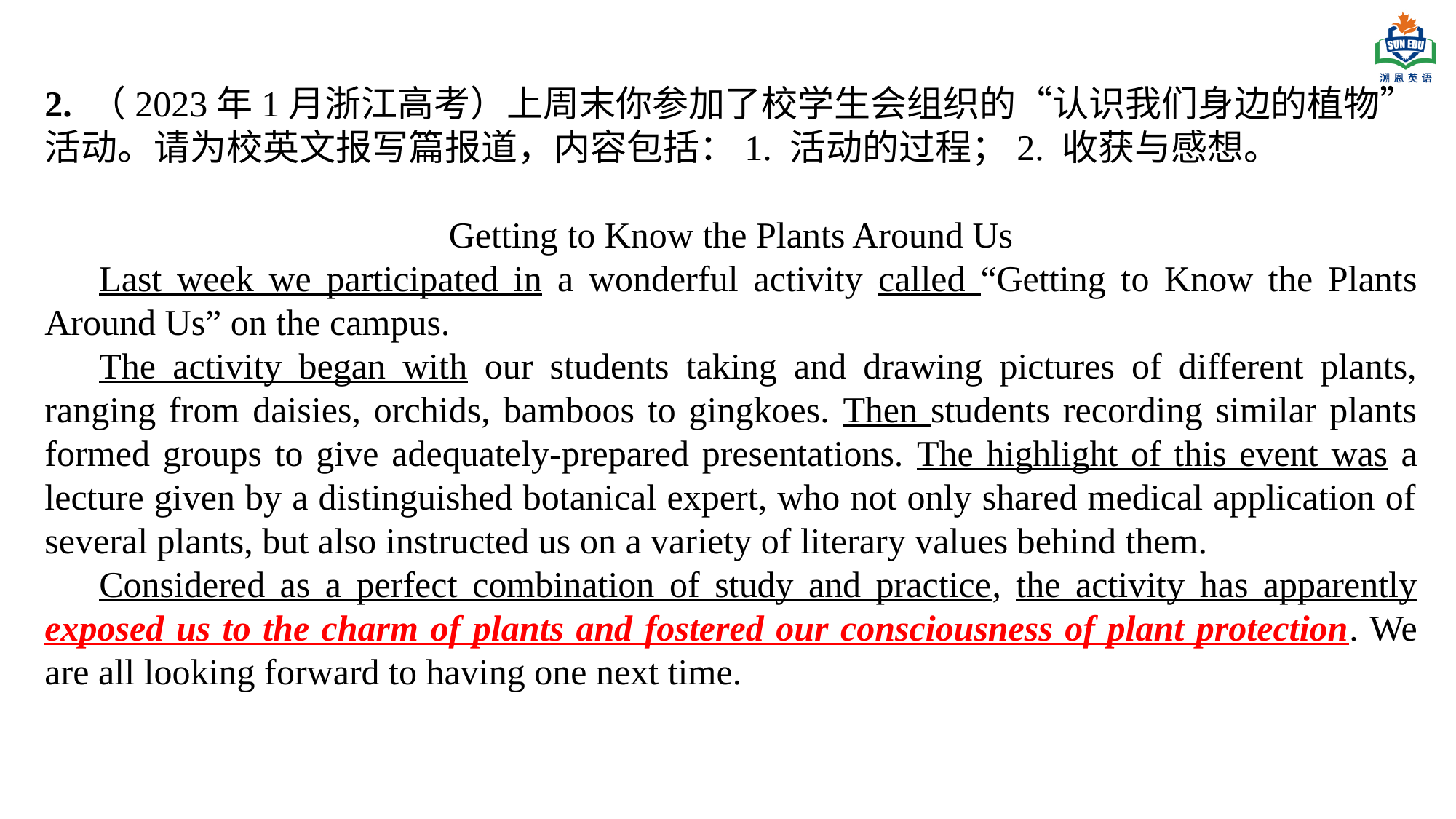

2. （2023年1月浙江高考）上周末你参加了校学生会组织的“认识我们身边的植物”活动。请为校英文报写篇报道，内容包括：1. 活动的过程；2. 收获与感想。

Getting to Know the Plants Around Us
Last week we participated in a wonderful activity called “Getting to Know the Plants Around Us” on the campus.
The activity began with our students taking and drawing pictures of different plants, ranging from daisies, orchids, bamboos to gingkoes. Then students recording similar plants formed groups to give adequately-prepared presentations. The highlight of this event was a lecture given by a distinguished botanical expert, who not only shared medical application of several plants, but also instructed us on a variety of literary values behind them.
Considered as a perfect combination of study and practice, the activity has apparently exposed us to the charm of plants and fostered our consciousness of plant protection. We are all looking forward to having one next time.